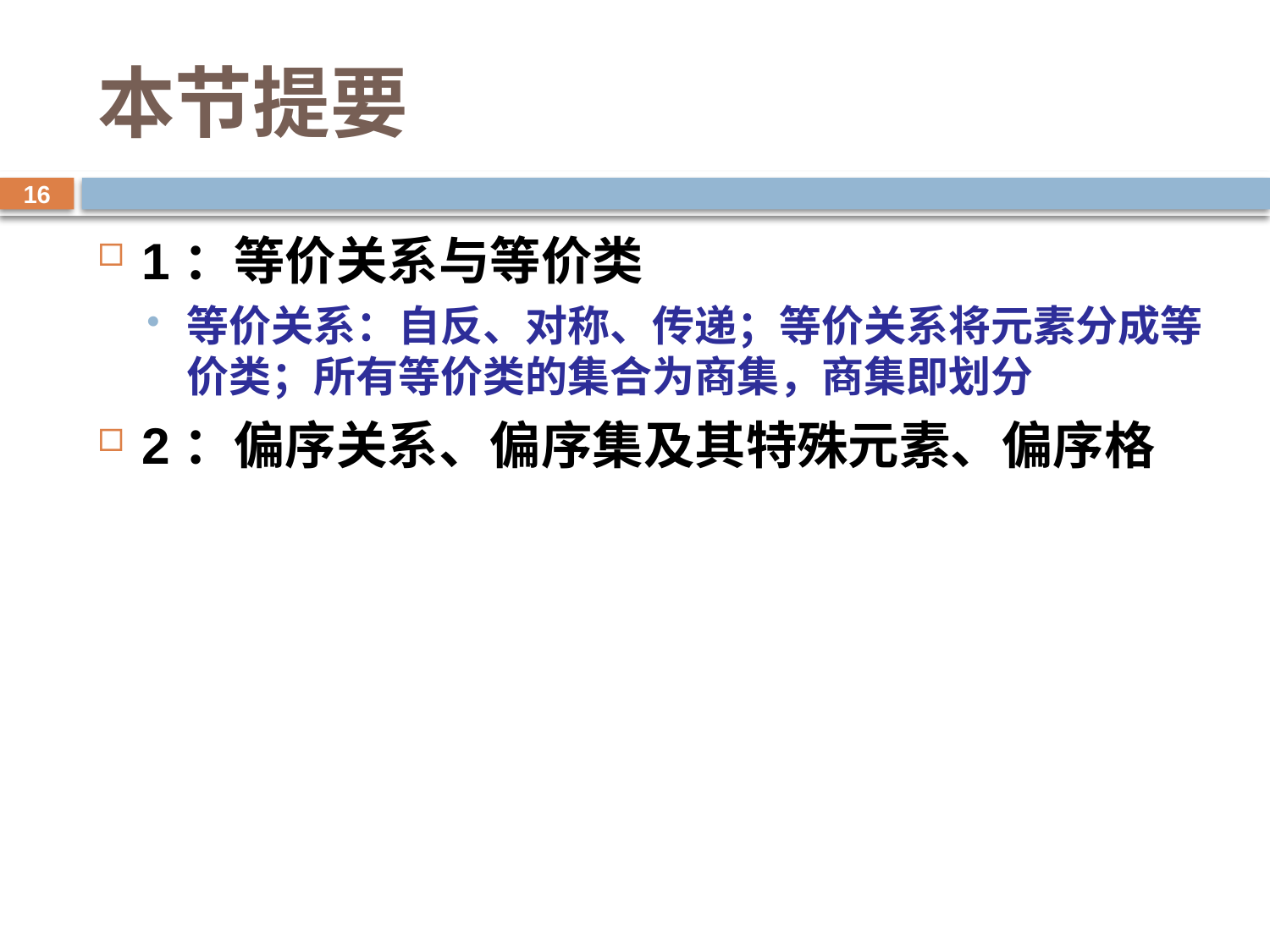

# 本节提要
16
1：等价关系与等价类
等价关系：自反、对称、传递；等价关系将元素分成等价类；所有等价类的集合为商集，商集即划分
2：偏序关系、偏序集及其特殊元素、偏序格